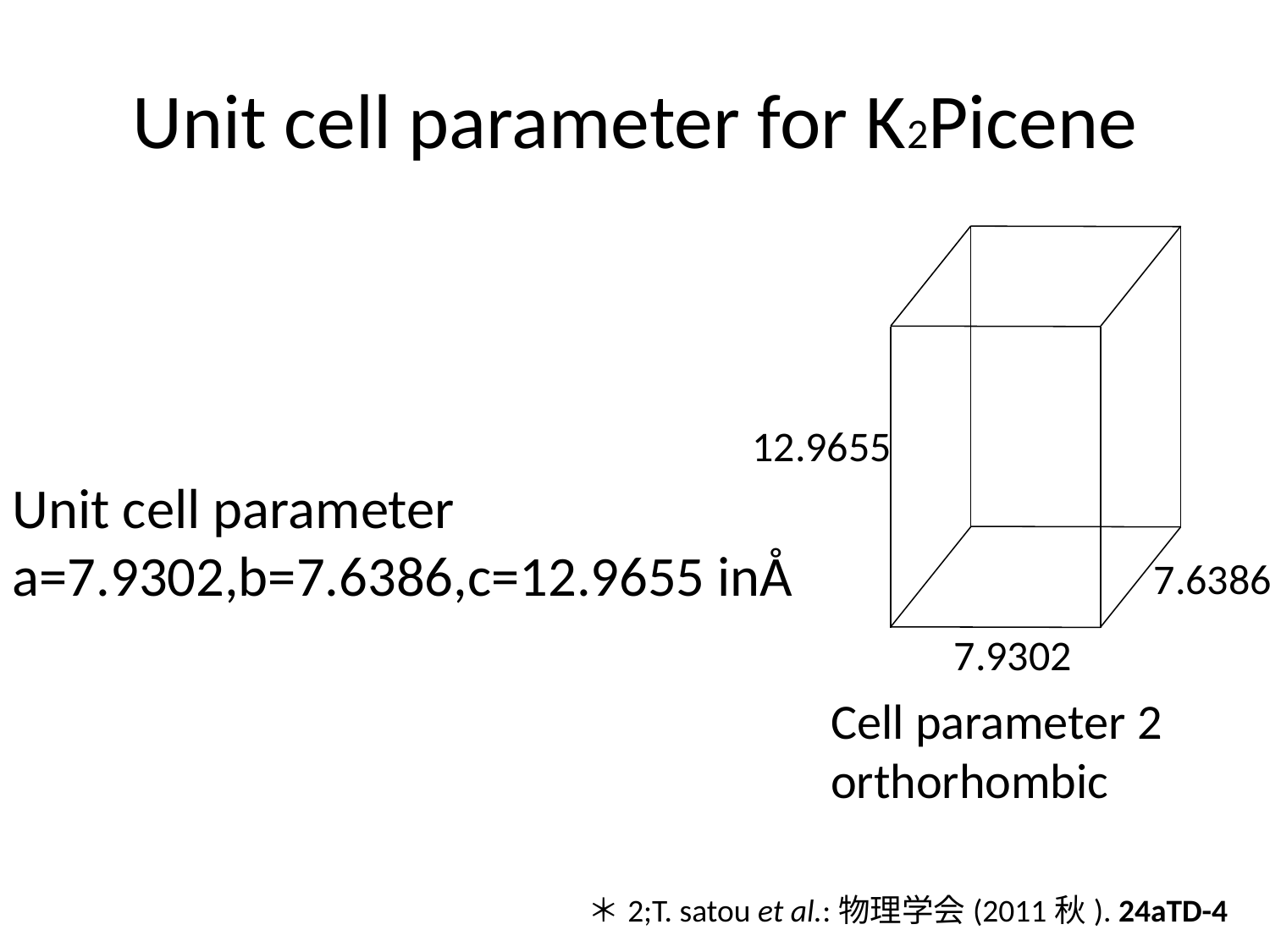

# Unit cell parameter for K2Picene

Unit cell parameter
a=7.9302,b=7.6386,c=12.9655 inÅ
12.9655
7.6386
7.9302
Cell parameter 2
orthorhombic
＊2;T. satou et al.:物理学会(2011秋). 24aTD-4